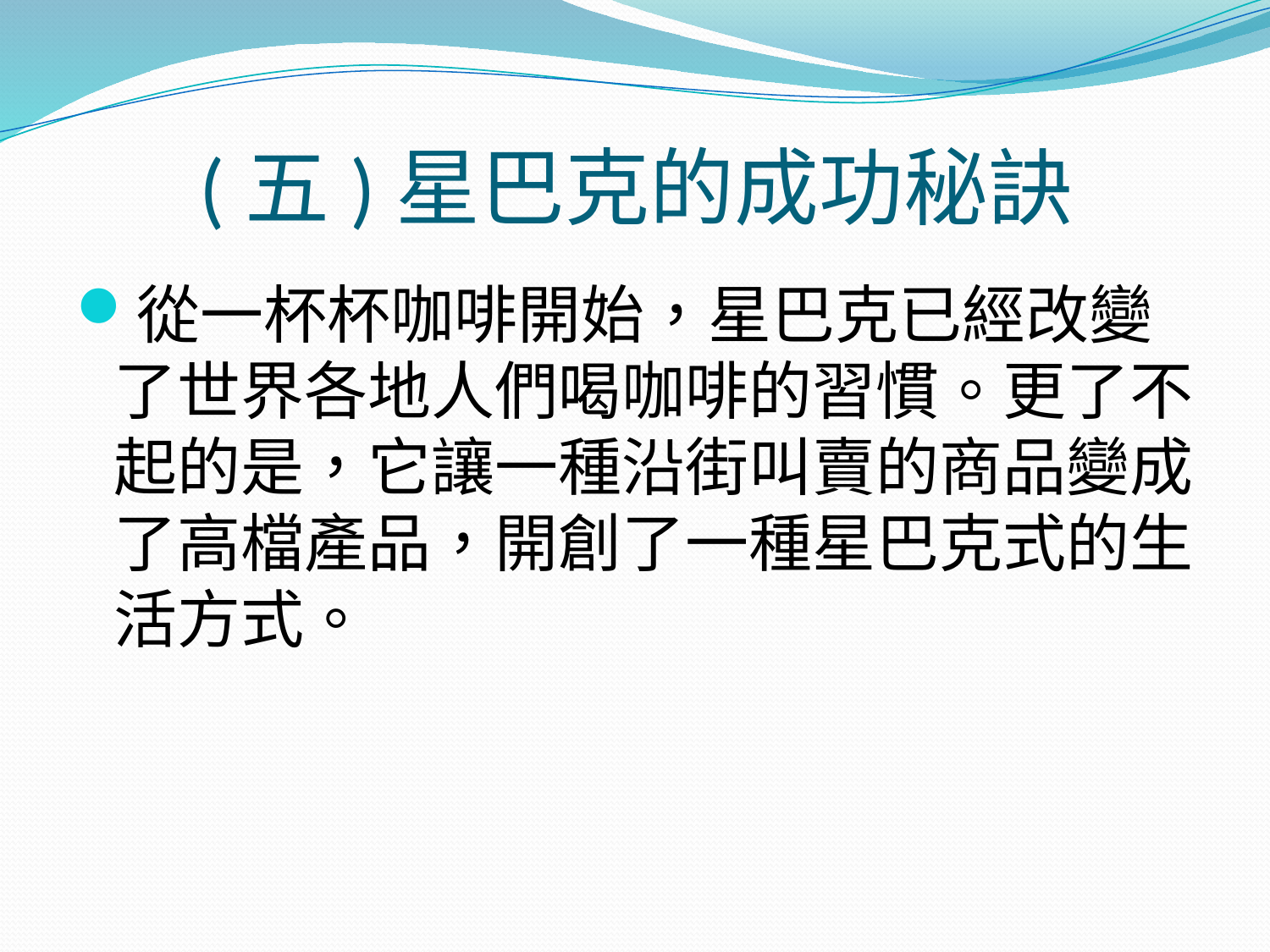

# (五)星巴克的成功秘訣
從一杯杯咖啡開始，星巴克已經改變了世界各地人們喝咖啡的習慣。更了不起的是，它讓一種沿街叫賣的商品變成了高檔產品，開創了一種星巴克式的生活方式。